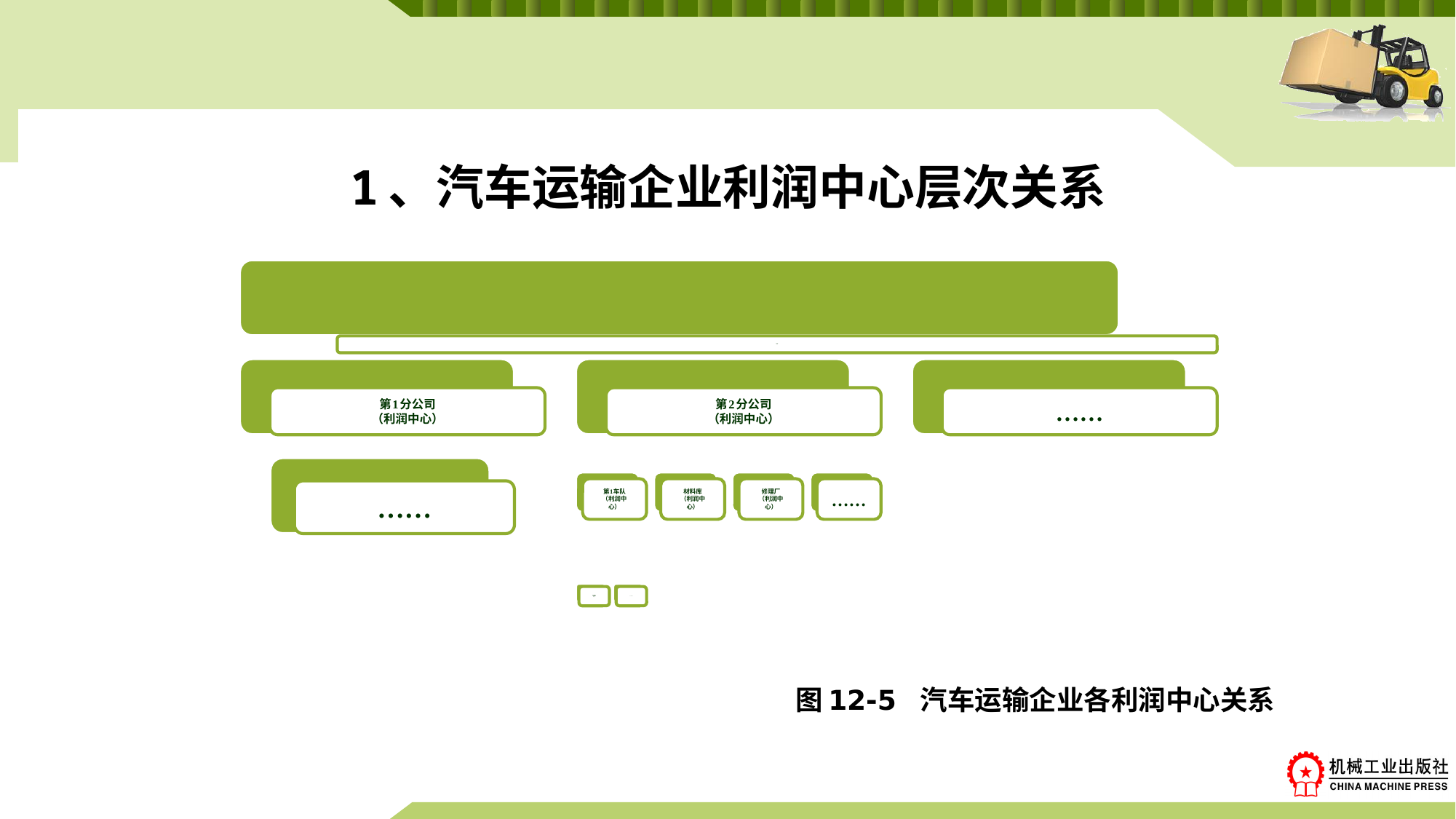

# 1、汽车运输企业利润中心层次关系
汽车运输
总公司
第1分公司
（利润中心）
……
第2分公司
（利润中心）
第1车队
（利润中心）
第1号单车
（利润中心）
……
材料库
（利润中心）
修理厂
（利润中心）
……
……
图12-5  汽车运输企业各利润中心关系